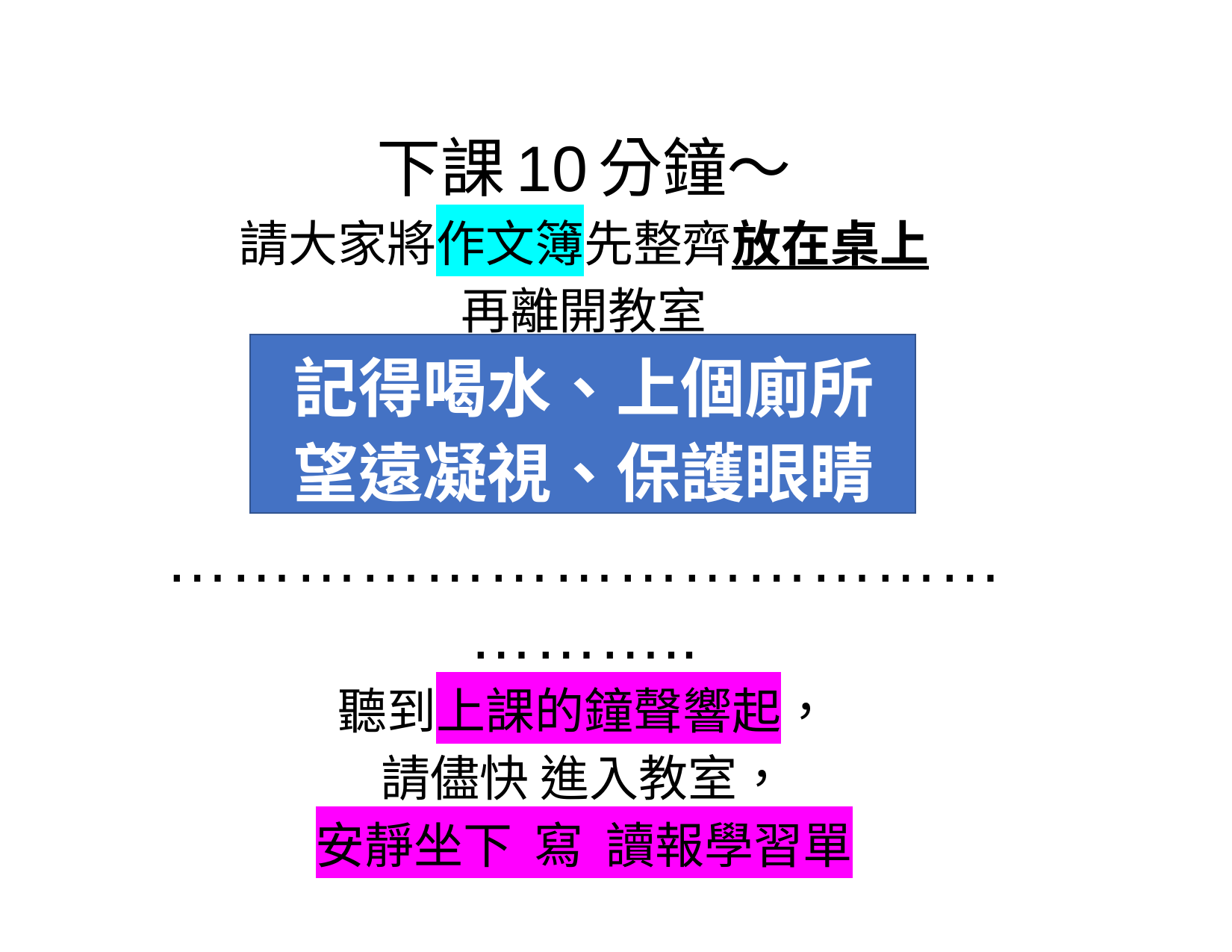

下課10分鐘～
請大家將作文簿先整齊放在桌上
再離開教室
記得喝水、上個廁所
望遠凝視、保護眼睛
…………………………………………..
聽到上課的鐘聲響起，
請儘快 進入教室，
安靜坐下  寫  讀報學習單